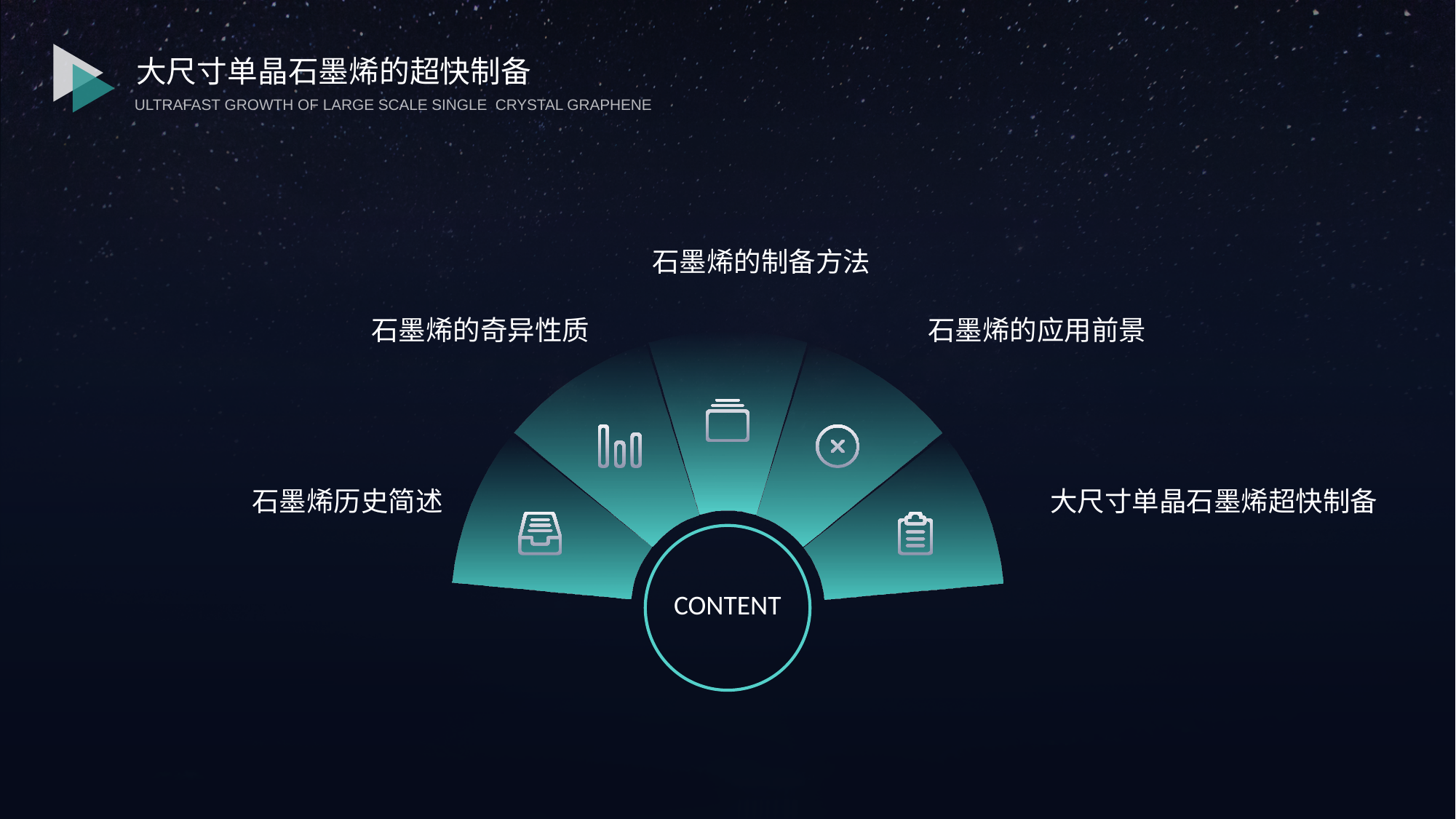

大尺寸单晶石墨烯的超快制备
ULTRAFAST GROWTH OF LARGE SCALE SINGLE  CRYSTAL GRAPHENE
石墨烯的制备方法
石墨烯的奇异性质
石墨烯的应用前景

石墨烯历史简述
大尺寸单晶石墨烯超快制备

CONTENT